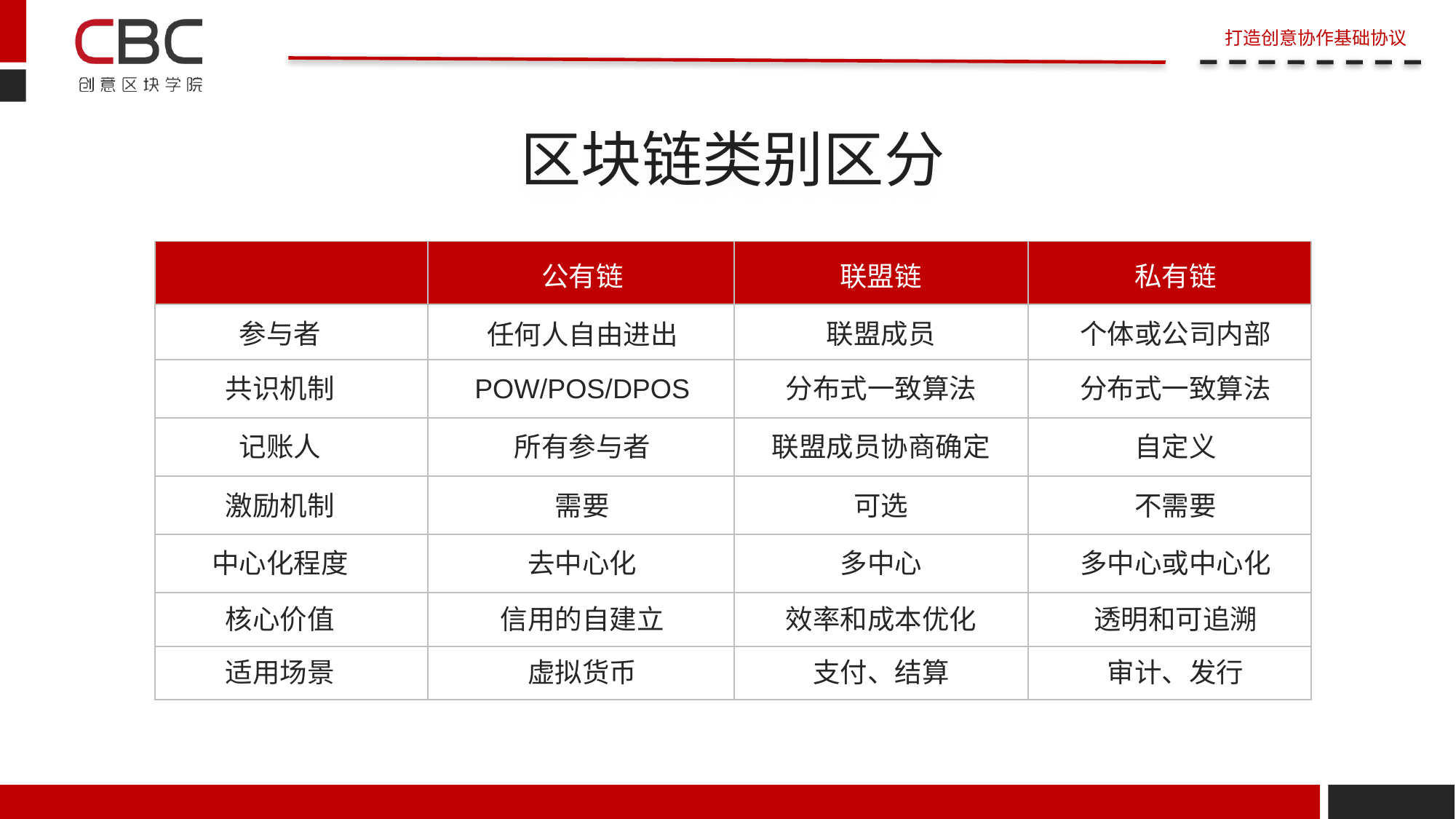

# 区块链类别区分
|  |  |  |  |
| --- | --- | --- | --- |
|  |  |  |  |
|  |  |  |  |
|  |  |  |  |
|  |  |  |  |
|  |  |  |  |
|  |  |  |  |
|  |  |  |  |
公有链
联盟链
私有链
参与者
联盟成员
个体或公司内部
任何人自由进出
共识机制
POW/POS/DPOS
分布式一致算法
分布式一致算法
记账人
所有参与者
联盟成员协商确定
自定义
激励机制
需要
可选
不需要
中心化程度
去中心化
多中心
多中心或中心化
核心价值
信用的自建立
效率和成本优化
透明和可追溯
适用场景
虚拟货币
支付、结算
审计、发行
13